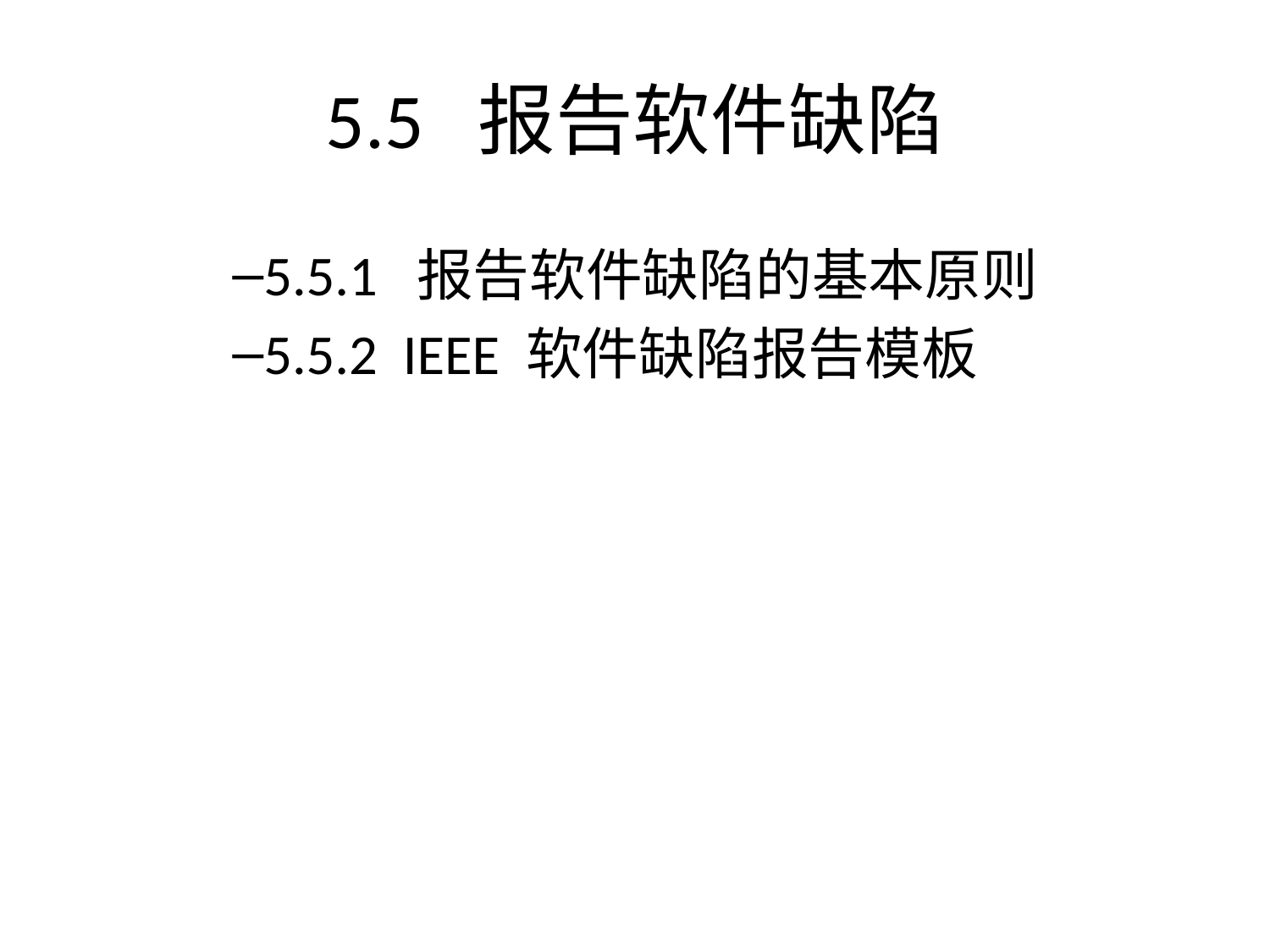

# 5.5  报告软件缺陷
5.5.1  报告软件缺陷的基本原则
5.5.2  IEEE 软件缺陷报告模板